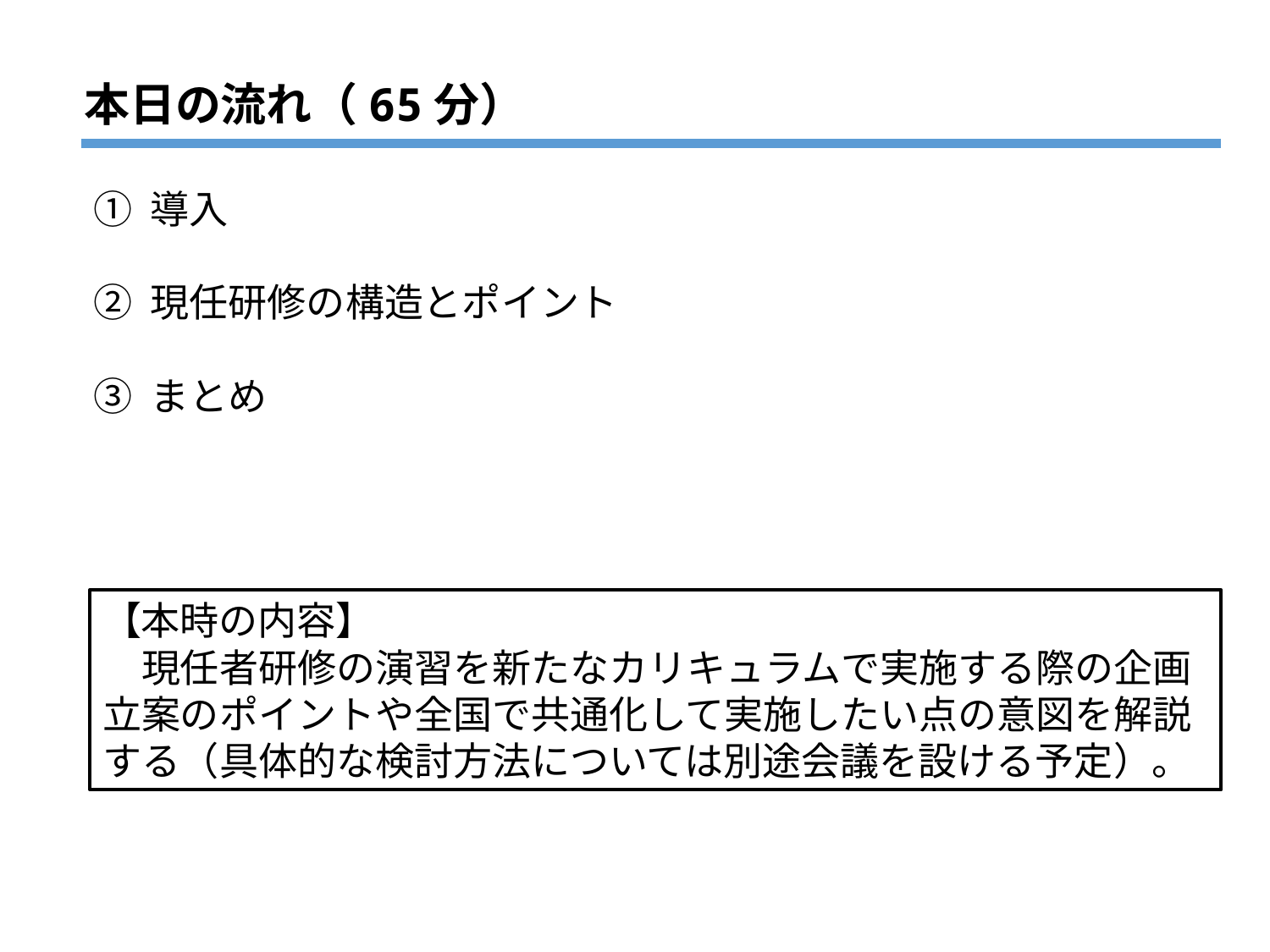

本日の流れ（65分）
① 導入

② 現任研修の構造とポイント

③ まとめ
【本時の内容】
　現任者研修の演習を新たなカリキュラムで実施する際の企画立案のポイントや全国で共通化して実施したい点の意図を解説する（具体的な検討方法については別途会議を設ける予定）。